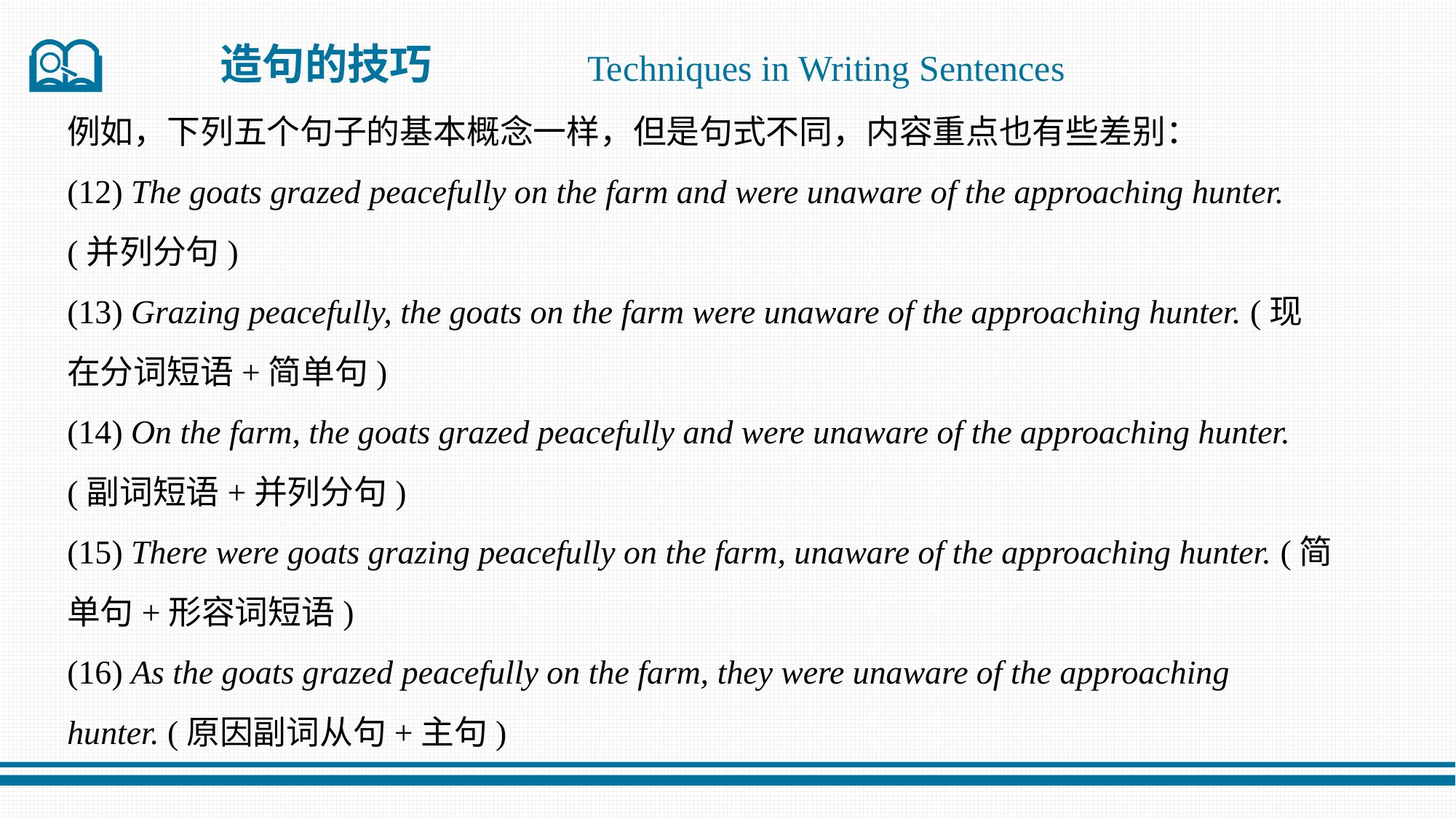

造句的技巧
Techniques in Writing Sentences
例如，下列五个句子的基本概念一样，但是句式不同，内容重点也有些差别：
(12) The goats grazed peacefully on the farm and were unaware of the approaching hunter.
(并列分句)
(13) Grazing peacefully, the goats on the farm were unaware of the approaching hunter. (现
在分词短语+简单句)
(14) On the farm, the goats grazed peacefully and were unaware of the approaching hunter.
(副词短语+并列分句)
(15) There were goats grazing peacefully on the farm, unaware of the approaching hunter. (简
单句+形容词短语)
(16) As the goats grazed peacefully on the farm, they were unaware of the approaching
hunter. (原因副词从句+主句)